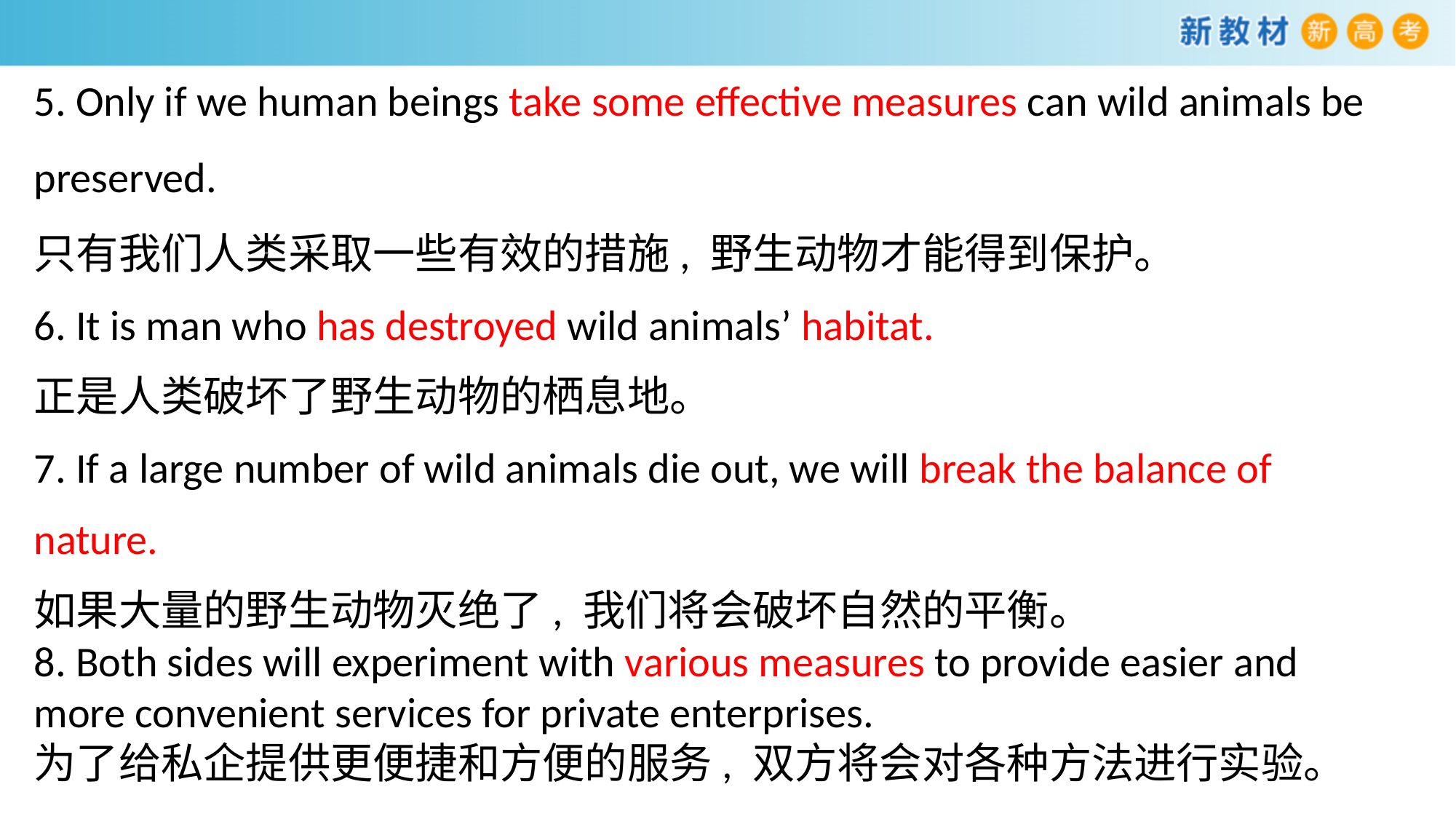

5. Only if we human beings take some effective measures can wild animals be preserved.
只有我们人类采取一些有效的措施, 野生动物才能得到保护。
6. It is man who has destroyed wild animals’ habitat.
正是人类破坏了野生动物的栖息地。
7. If a large number of wild animals die out, we will break the balance of nature.
如果大量的野生动物灭绝了, 我们将会破坏自然的平衡。
8. Both sides will experiment with various measures to provide easier and more convenient services for private enterprises.
为了给私企提供更便捷和方便的服务, 双方将会对各种方法进行实验。